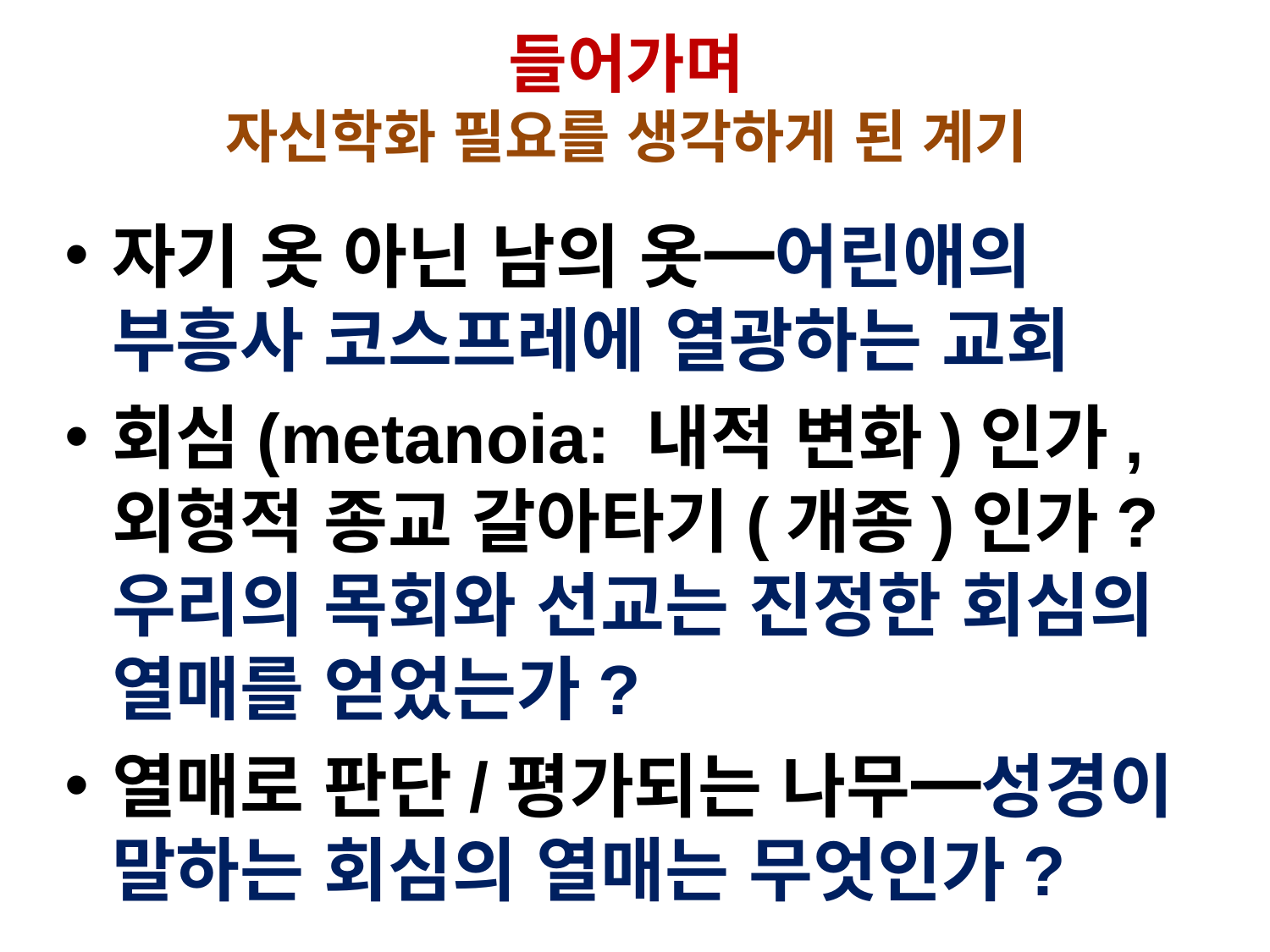

# 들어가며 자신학화 필요를 생각하게 된 계기
자기 옷 아닌 남의 옷━어린애의 부흥사 코스프레에 열광하는 교회
회심(metanoia: 내적 변화)인가, 외형적 종교 갈아타기(개종)인가? 우리의 목회와 선교는 진정한 회심의 열매를 얻었는가?
열매로 판단/평가되는 나무━성경이 말하는 회심의 열매는 무엇인가?